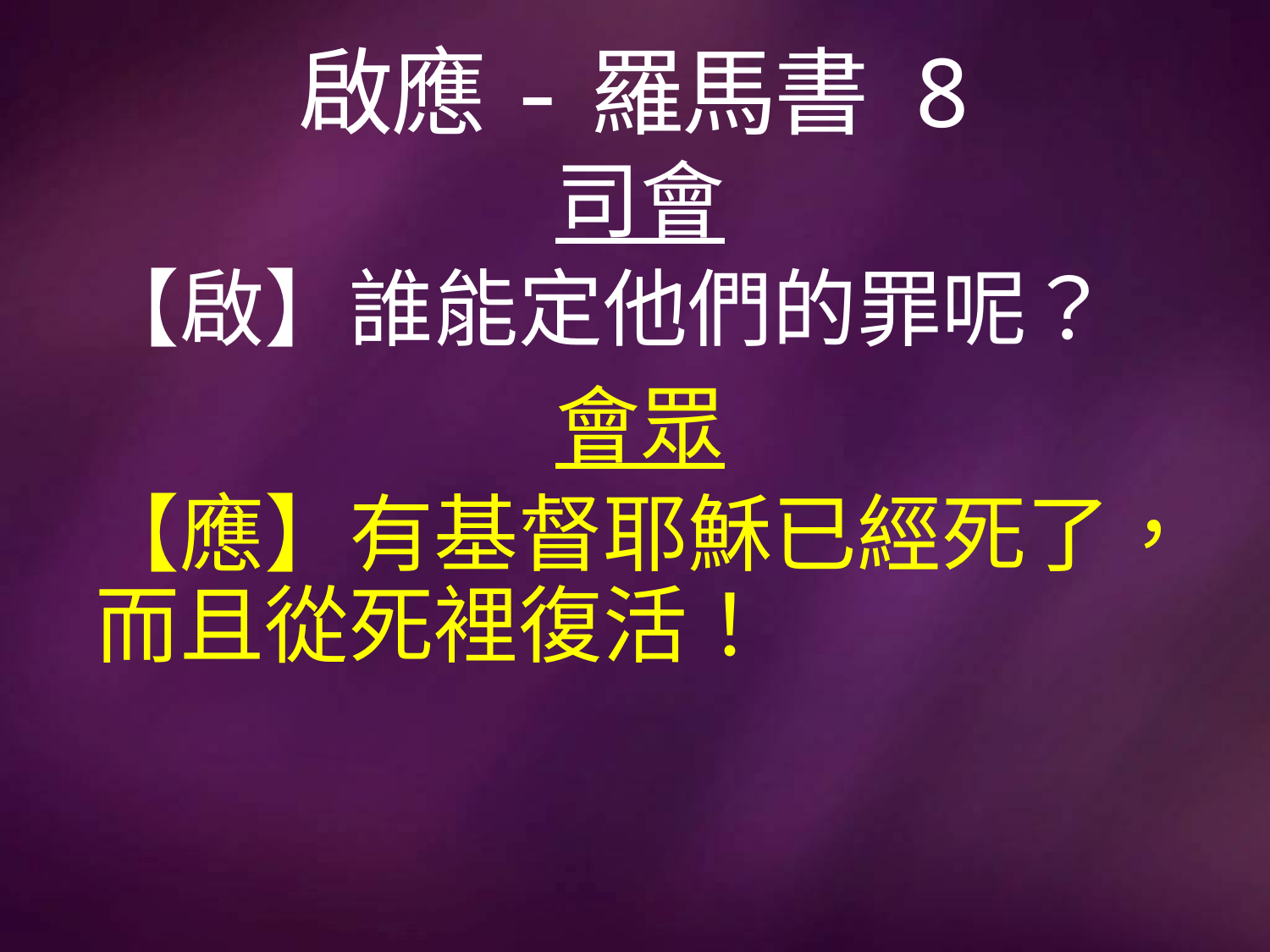

# 啟應-羅馬書 8
司會
【啟】誰能定他們的罪呢？

會眾
【應】有基督耶穌已經死了，而且從死裡復活！